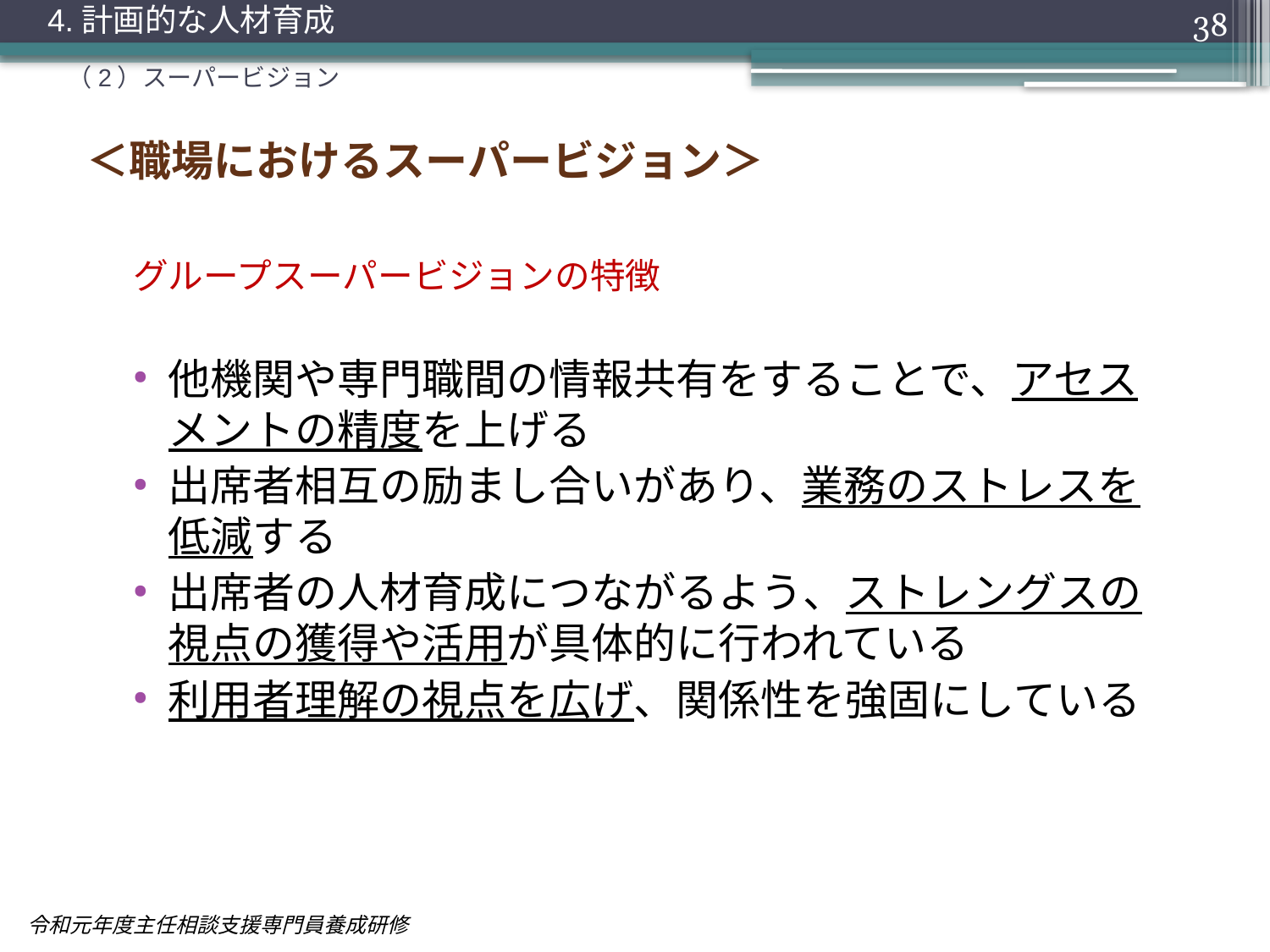

4.計画的な人材育成
38
（2）スーパービジョン

＜職場におけるスーパービジョン＞
# グループスーパービジョンの特徴
他機関や専門職間の情報共有をすることで、アセスメントの精度を上げる
出席者相互の励まし合いがあり、業務のストレスを低減する
出席者の人材育成につながるよう、ストレングスの視点の獲得や活用が具体的に行われている
利用者理解の視点を広げ、関係性を強固にしている
令和元年度主任相談支援専門員養成研修